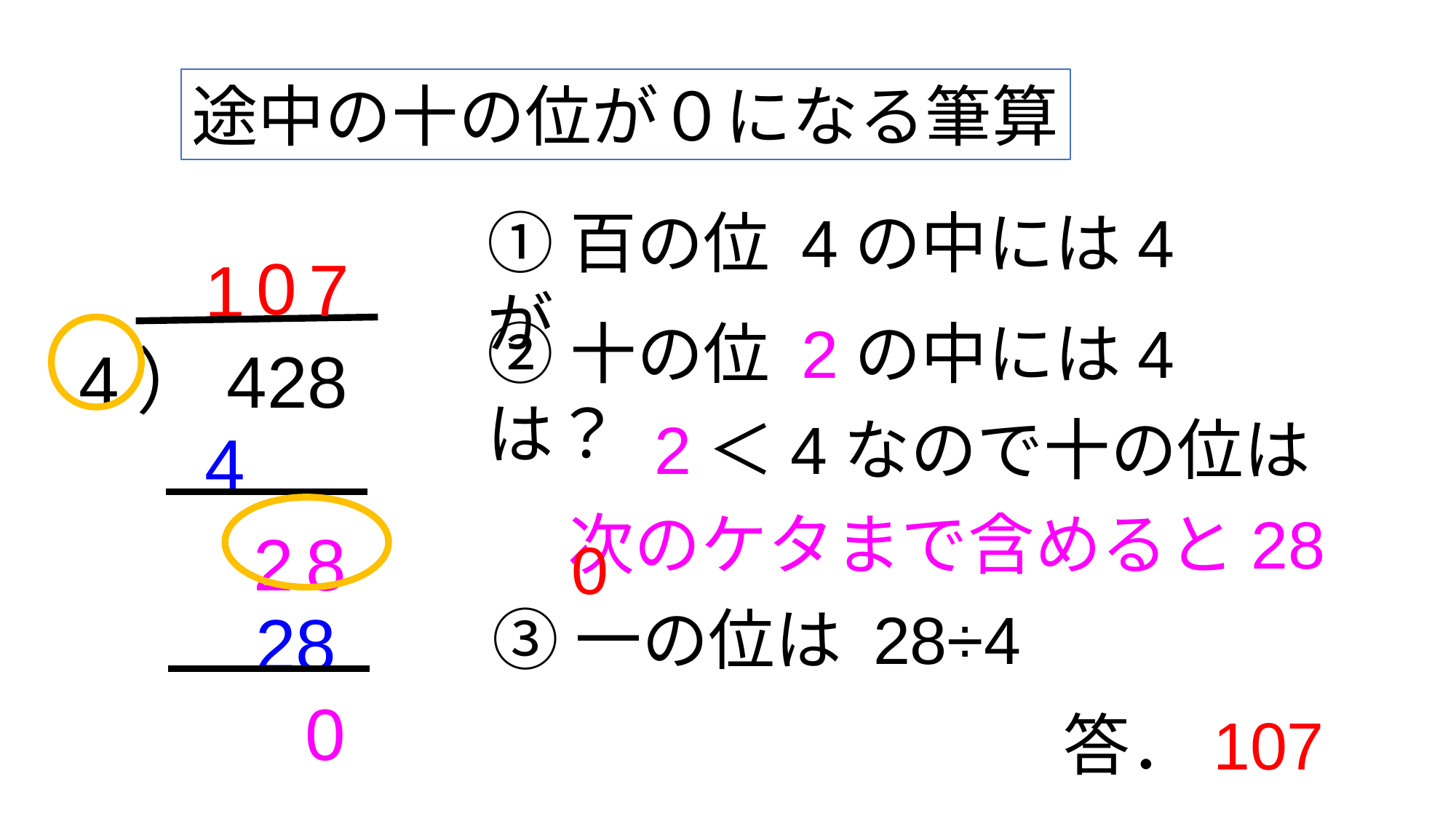

途中の十の位が０になる筆算
0
7
1
①百の位 4の中には4が
4）428
②十の位 2の中には4は？

　2＜4なので十の位は 0
4
2
8

次のケタまで含めると28
28
③一の位は 28÷4
0
答．107